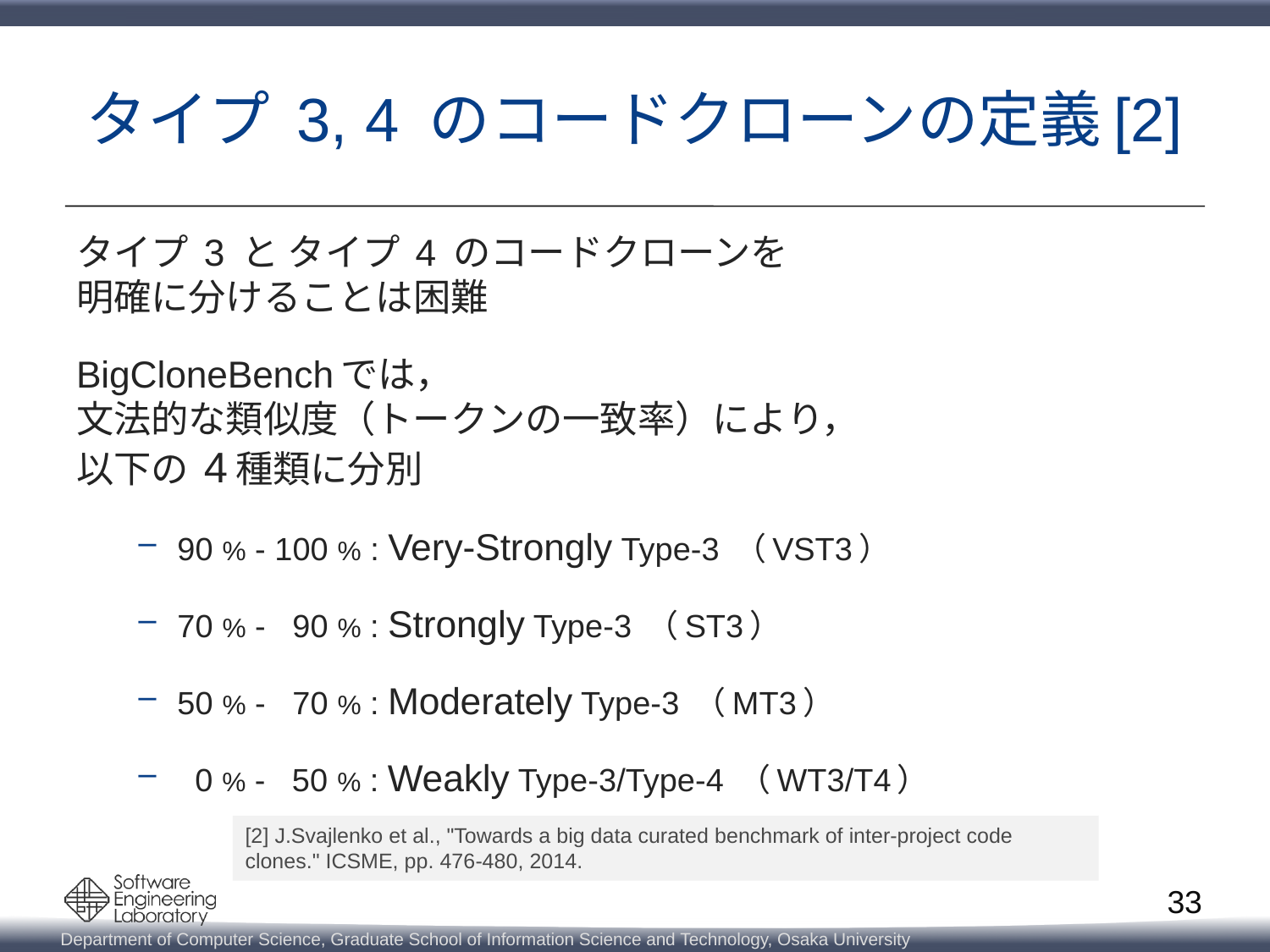

# タイプ 3, 4 のコードクローンの定義[2]
タイプ 3 と タイプ 4 のコードクローンを
明確に分けることは困難
BigCloneBenchでは，
文法的な類似度（トークンの一致率）により，
以下の 4種類に分別
90 % - 100 % : Very-Strongly Type-3 （VST3）
70 % -   90 % : Strongly Type-3 （ST3）
50 % -   70 % : Moderately Type-3 （MT3）
  0 % -   50 % : Weakly Type-3/Type-4 （WT3/T4）
[2] J.Svajlenko et al., "Towards a big data curated benchmark of inter-project code clones." ICSME, pp. 476-480, 2014.
33